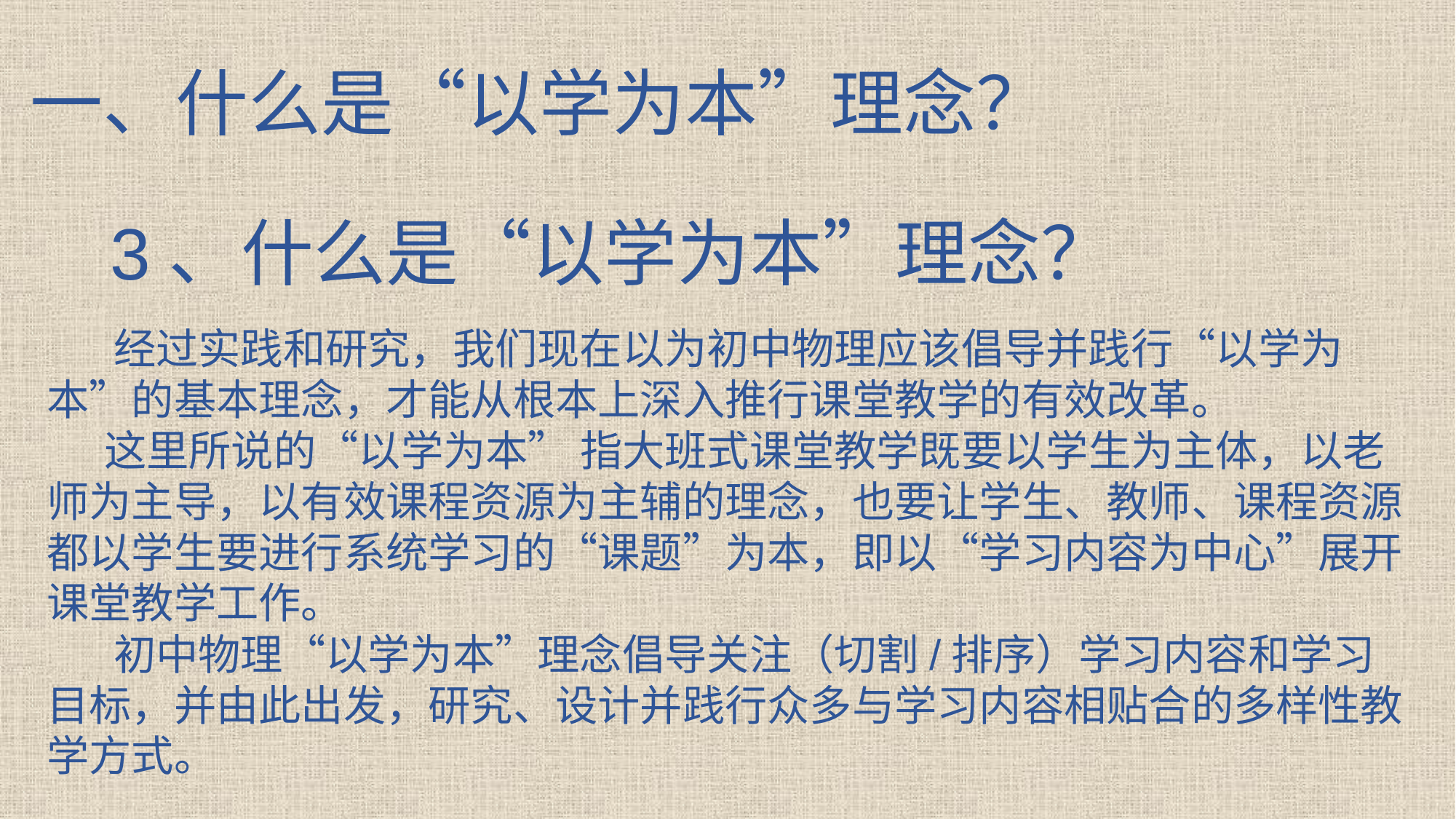

一、什么是“以学为本”理念？
3、什么是“以学为本”理念？
      经过实践和研究，我们现在以为初中物理应该倡导并践行“以学为本”的基本理念，才能从根本上深入推行课堂教学的有效改革。
     这里所说的“以学为本” 指大班式课堂教学既要以学生为主体，以老师为主导，以有效课程资源为主辅的理念，也要让学生、教师、课程资源都以学生要进行系统学习的“课题”为本，即以“学习内容为中心”展开课堂教学工作。
      初中物理“以学为本”理念倡导关注（切割/排序）学习内容和学习目标，并由此出发，研究、设计并践行众多与学习内容相贴合的多样性教学方式。